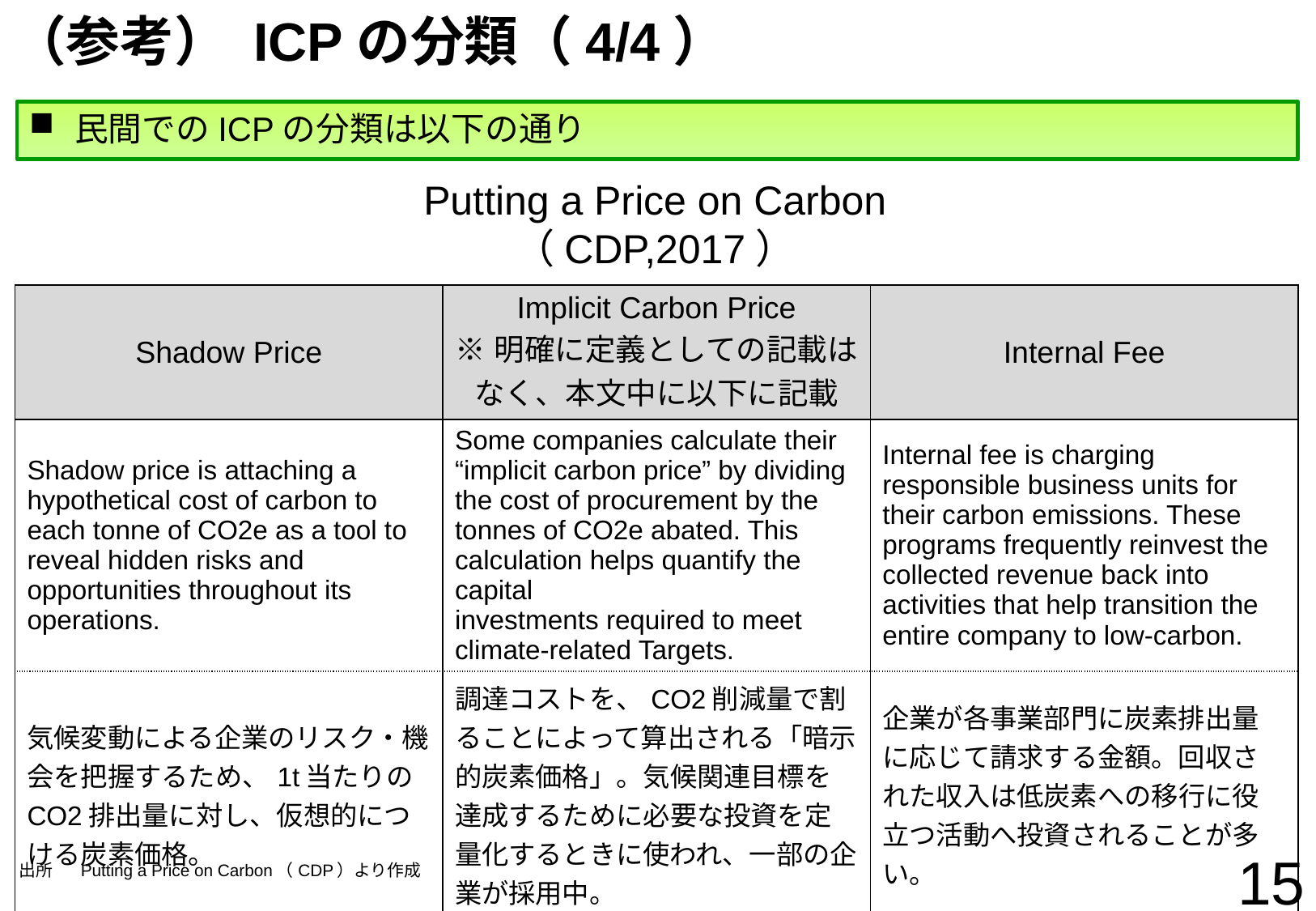

# （参考） ICPの分類（4/4）
民間でのICPの分類は以下の通り
Putting a Price on Carbon
（CDP,2017）
| Shadow Price | Implicit Carbon Price ※明確に定義としての記載はなく、本文中に以下に記載 | Internal Fee |
| --- | --- | --- |
| Shadow price is attaching a hypothetical cost of carbon to each tonne of CO2e as a tool to reveal hidden risks and opportunities throughout its operations. | Some companies calculate their “implicit carbon price” by dividing the cost of procurement by the tonnes of CO2e abated. This calculation helps quantify the capital investments required to meet climate-related Targets. | Internal fee is charging responsible business units for their carbon emissions. These programs frequently reinvest the collected revenue back into activities that help transition the entire company to low-carbon. |
| 気候変動による企業のリスク・機会を把握するため、1t当たりのCO2排出量に対し、仮想的につける炭素価格。 | 調達コストを、CO2削減量で割ることによって算出される「暗示的炭素価格」。気候関連目標を達成するために必要な投資を定量化するときに使われ、一部の企業が採用中。 | 企業が各事業部門に炭素排出量に応じて請求する金額。回収された収入は低炭素への移行に役立つ活動へ投資されることが多い。 |
15
| 出所 | Putting a Price on Carbon（CDP）より作成 |
| --- | --- |